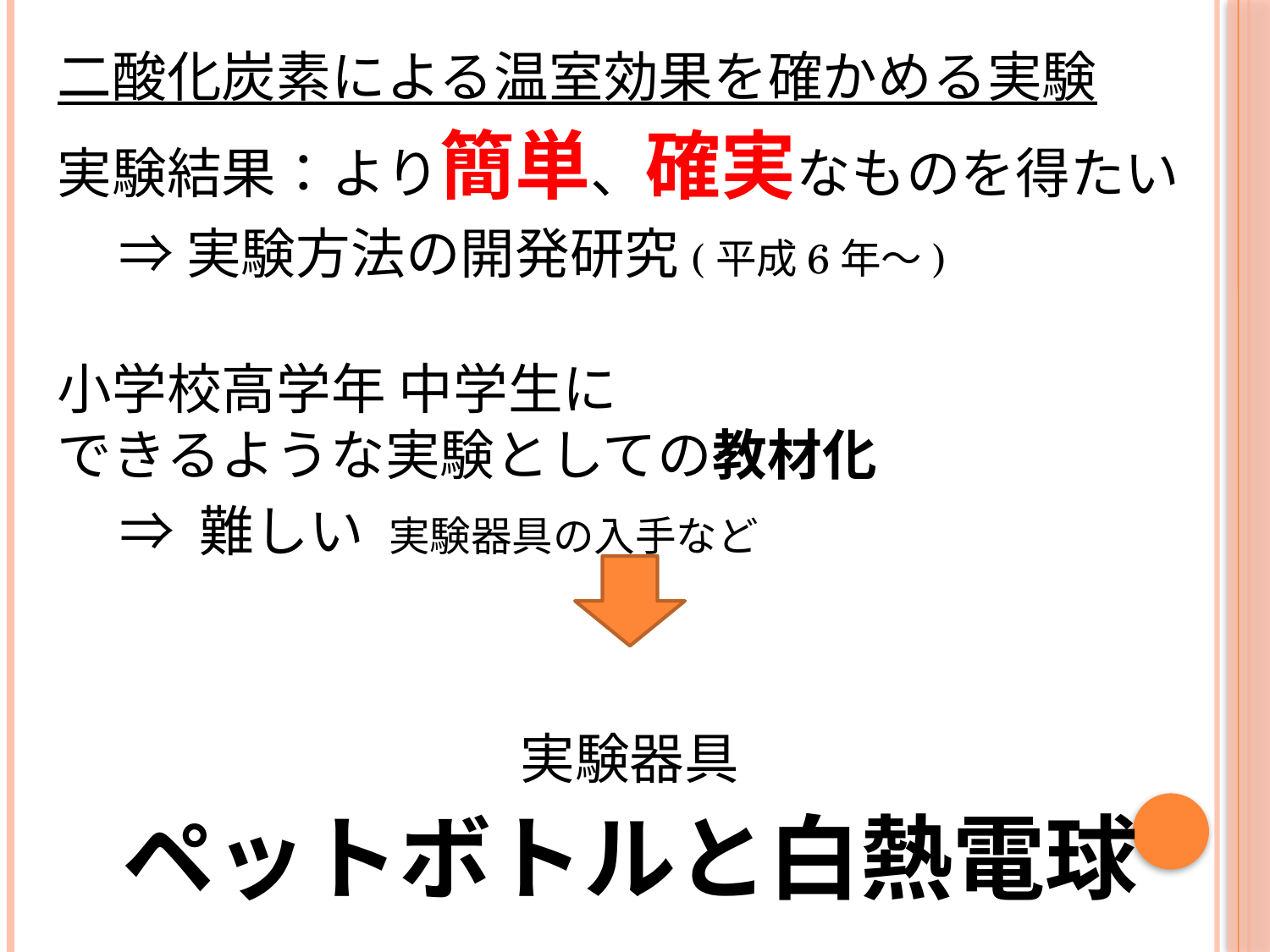

二酸化炭素による温室効果を確かめる実験
実験結果：より簡単、確実なものを得たい
     ⇒実験方法の開発研究(平成6年～)

小学校高学年 中学生に
できるような実験としての教材化
     ⇒ 難しい  実験器具の入手など

実験器具
ペットボトルと白熱電球